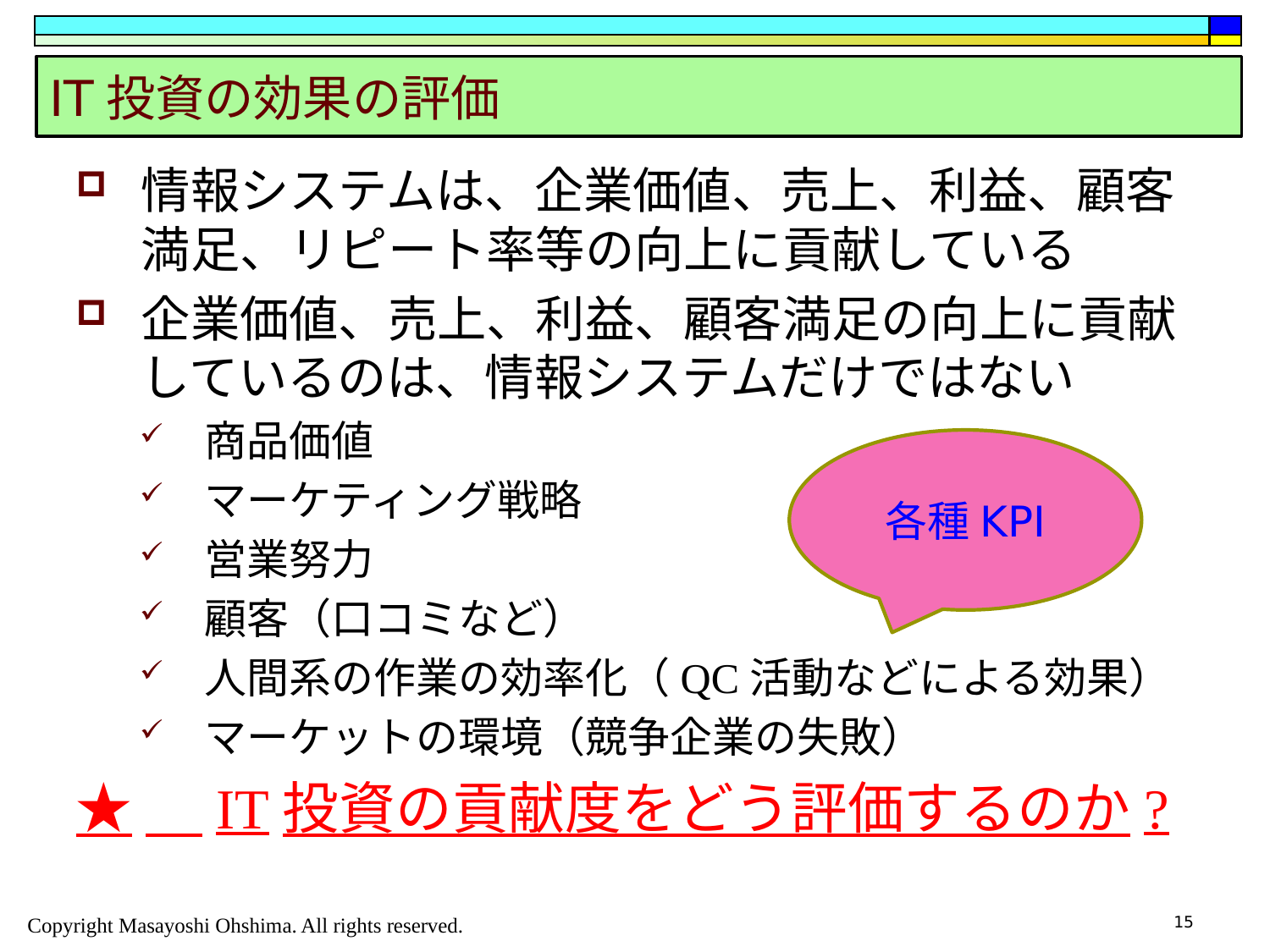

# IT投資の効果の評価
情報システムは、企業価値、売上、利益、顧客満足、リピート率等の向上に貢献している
企業価値、売上、利益、顧客満足の向上に貢献しているのは、情報システムだけではない
商品価値
マーケティング戦略
営業努力
顧客（口コミなど）
人間系の作業の効率化（QC活動などによる効果）
マーケットの環境（競争企業の失敗）
★　IT投資の貢献度をどう評価するのか?

各種KPI
15